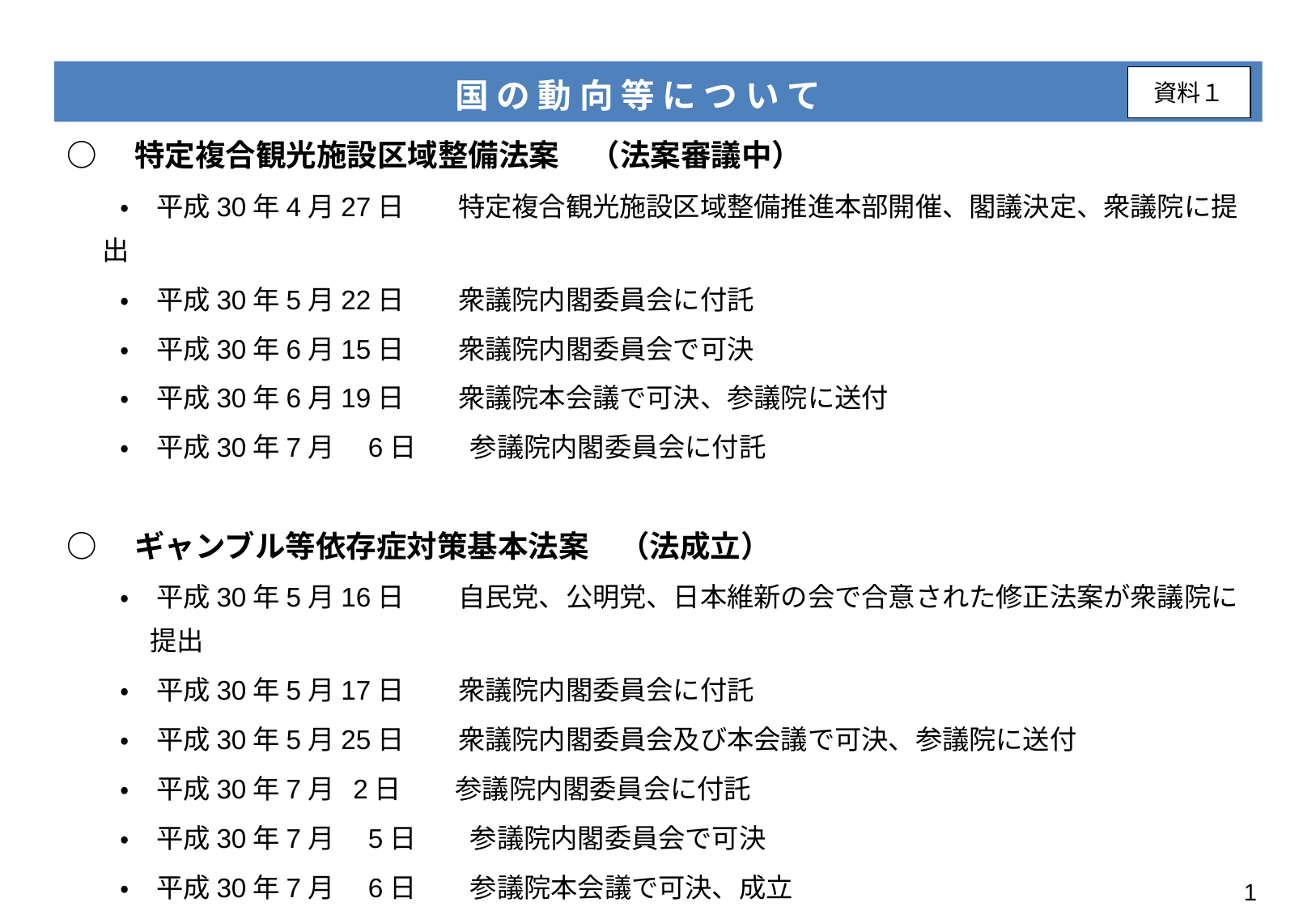

国 の 動 向 等 に つ い て
資料１
○　特定複合観光施設区域整備法案　（法案審議中）
　　・　平成30年4月27日　　特定複合観光施設区域整備推進本部開催、閣議決定、衆議院に提出
　　・　平成30年5月22日　　衆議院内閣委員会に付託
　　・　平成30年6月15日　　衆議院内閣委員会で可決
　　・　平成30年6月19日　　衆議院本会議で可決、参議院に送付
　　・　平成30年7月　6日　　参議院内閣委員会に付託

○　ギャンブル等依存症対策基本法案　（法成立）
　　・　平成30年5月16日　　自民党、公明党、日本維新の会で合意された修正法案が衆議院に提出
　　・　平成30年5月17日　　衆議院内閣委員会に付託
　　・　平成30年5月25日　　衆議院内閣委員会及び本会議で可決、参議院に送付
　　・　平成30年7月  2日　　参議院内閣委員会に付託
　　・　平成30年7月　5日　　参議院内閣委員会で可決
　　・　平成30年7月　6日　　参議院本会議で可決、成立
1